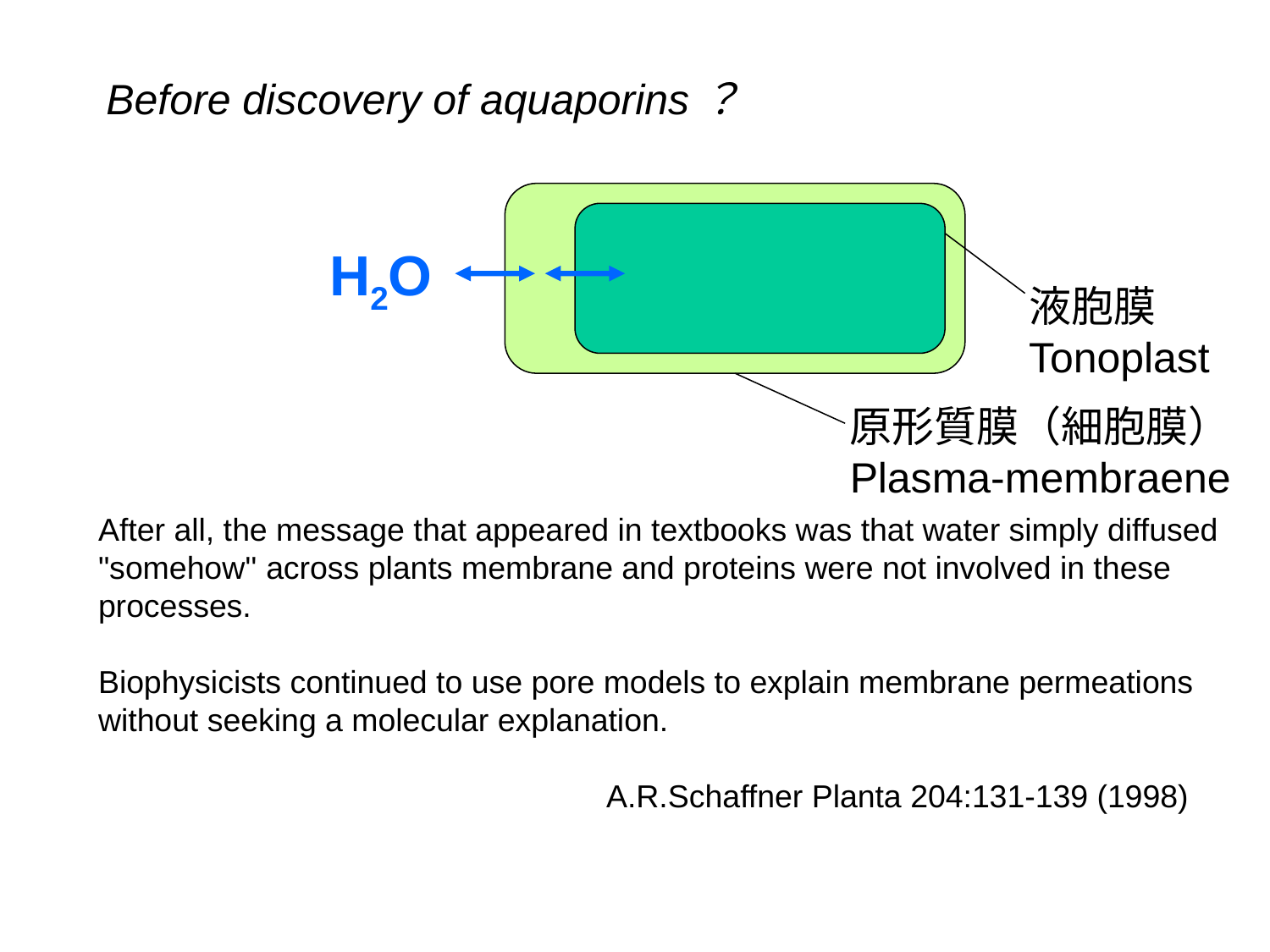

Before discovery of aquaporins？

H2O

液胞膜
Tonoplast

原形質膜（細胞膜）
Plasma-membraene
After all, the message that appeared in textbooks was that water simply diffused "somehow'' across plants membrane and proteins were not involved in these processes.

Biophysicists continued to use pore models to explain membrane permeations without seeking a molecular explanation.

				A.R.Schaffner Planta 204:131-139 (1998)